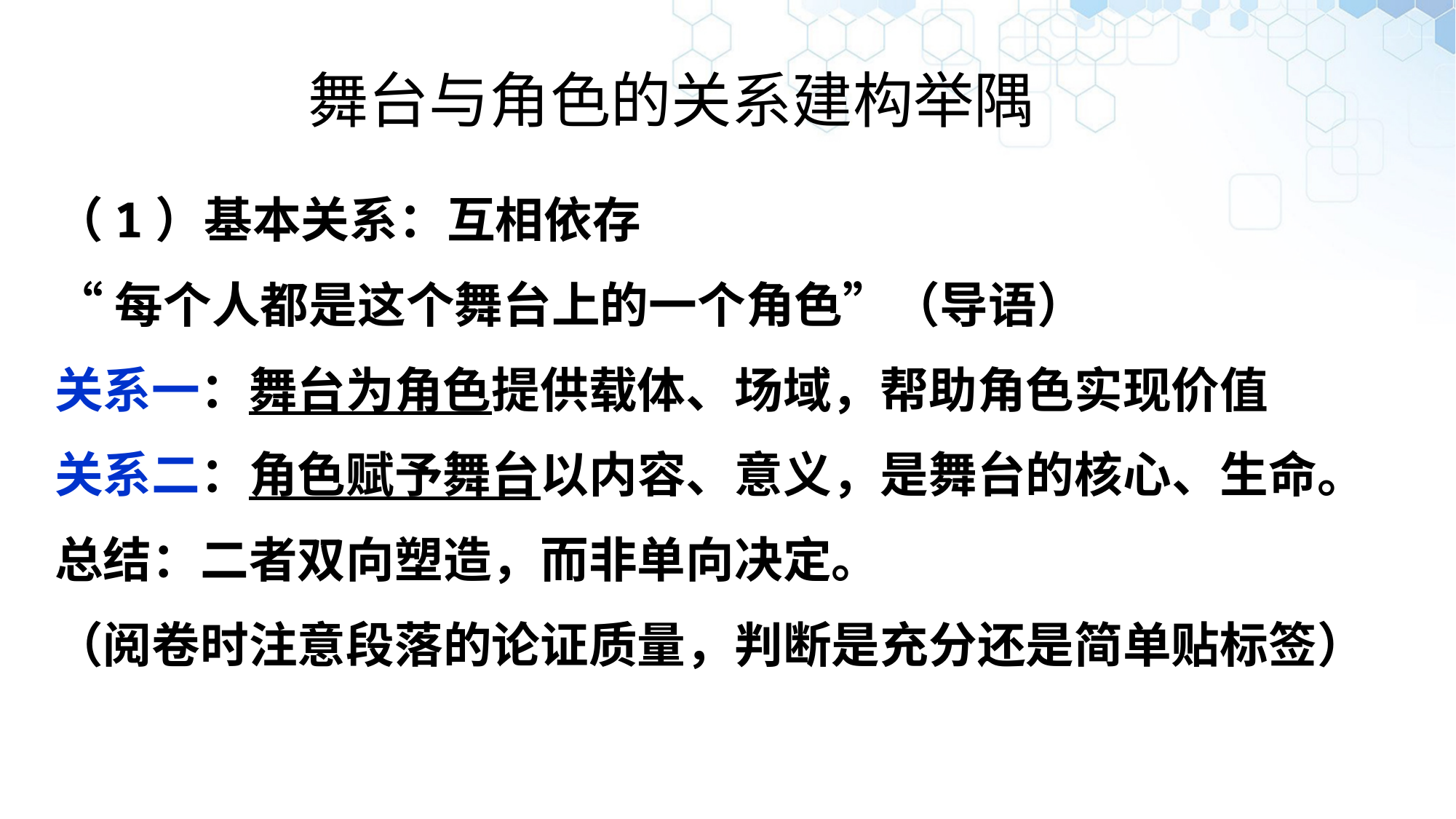

# 舞台与角色的关系建构举隅
（1）基本关系：互相依存
“每个人都是这个舞台上的一个角色”（导语）
关系一：舞台为角色提供载体、场域，帮助角色实现价值
关系二：角色赋予舞台以内容、意义，是舞台的核心、生命。
总结：二者双向塑造，而非单向决定。
（阅卷时注意段落的论证质量，判断是充分还是简单贴标签）